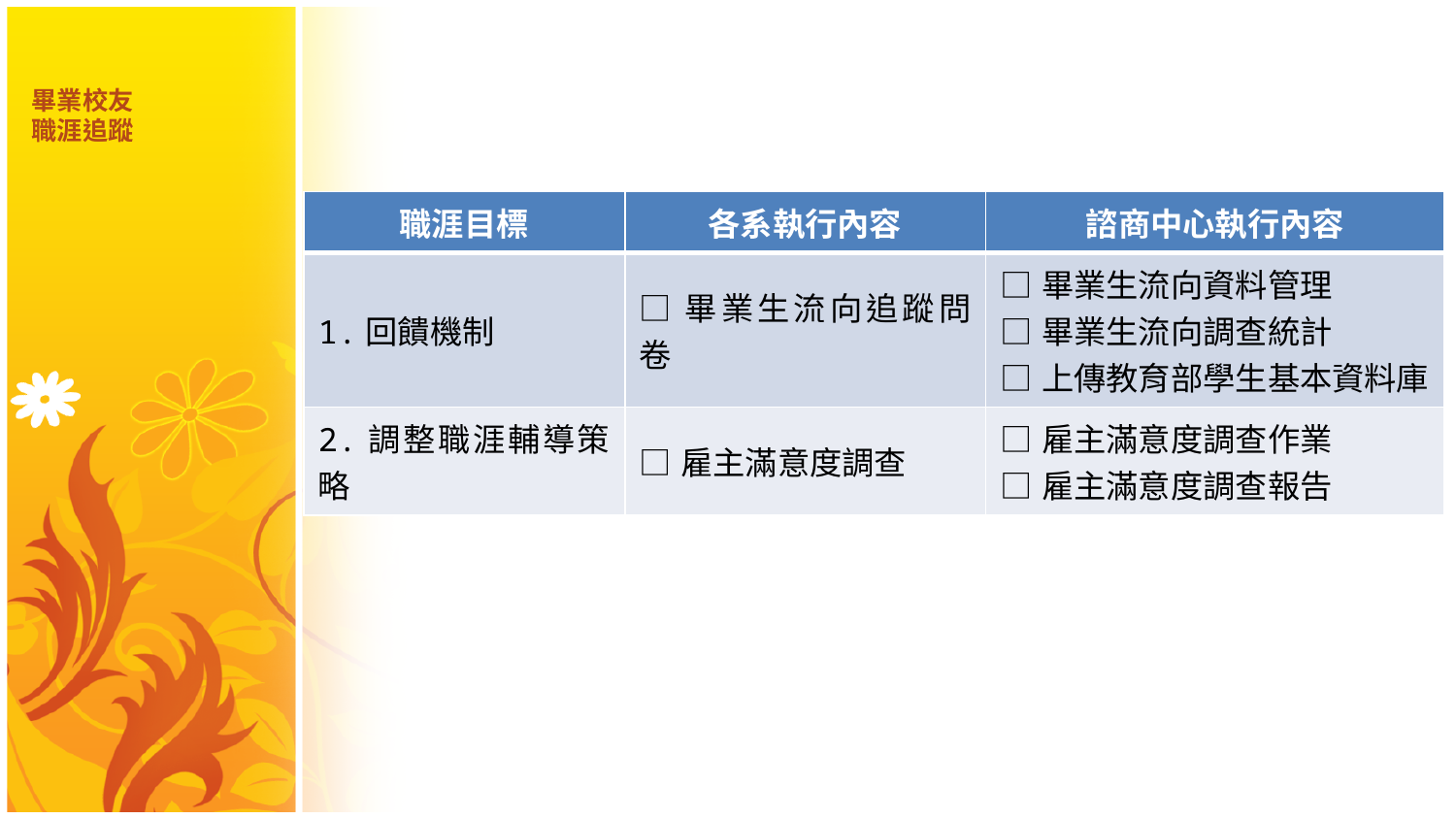

# 畢業校友 職涯追蹤
| 職涯目標 | 各系執行內容 | 諮商中心執行內容 |
| --- | --- | --- |
| 1.回饋機制 | □畢業生流向追蹤問卷 | □畢業生流向資料管理 □畢業生流向調查統計 □上傳教育部學生基本資料庫 |
| 2.調整職涯輔導策略 | □雇主滿意度調查 | □雇主滿意度調查作業 □雇主滿意度調查報告 |